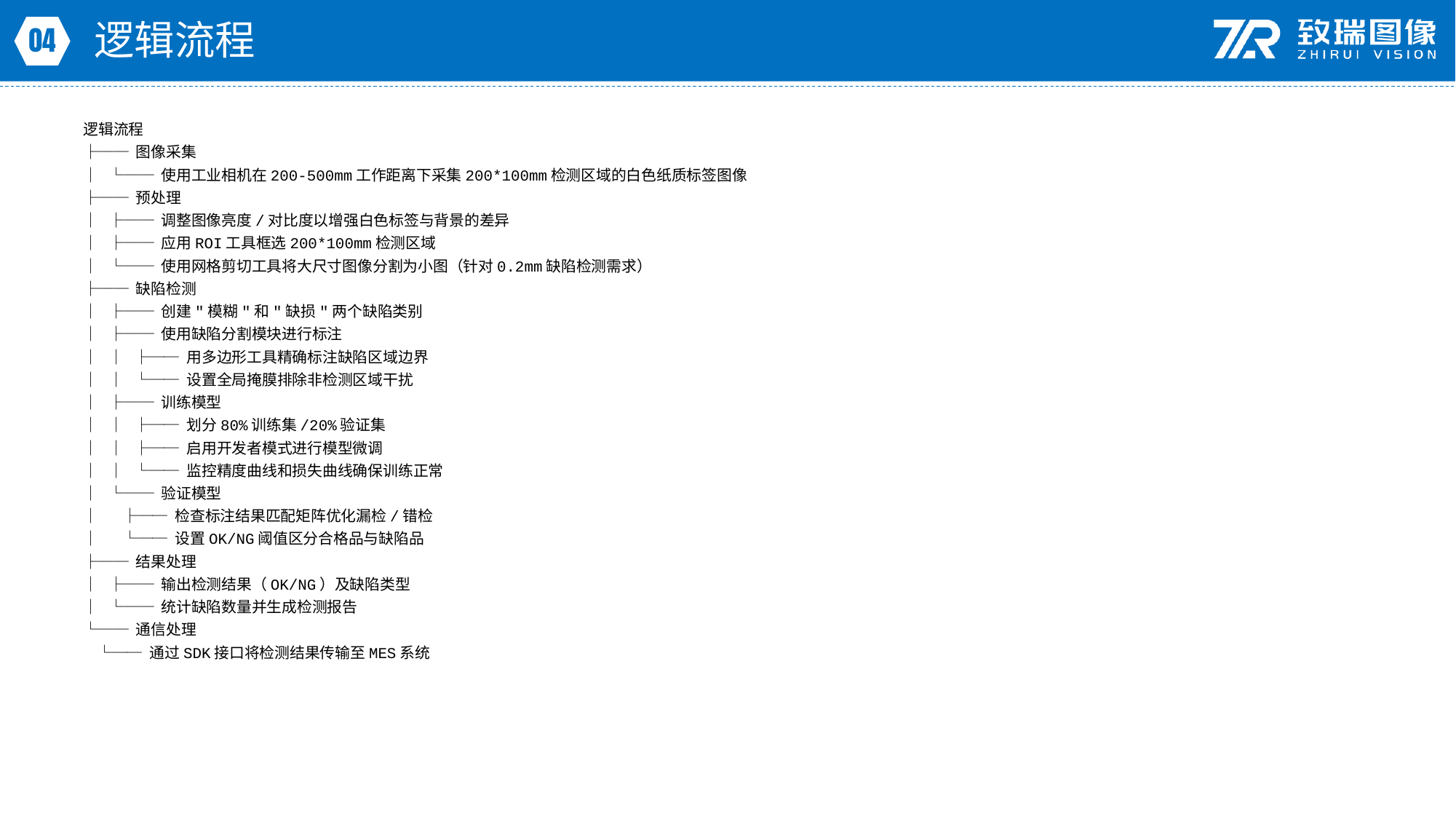

逻辑流程
04

逻辑流程
├── 图像采集
│   └── 使用工业相机在200-500mm工作距离下采集200*100mm检测区域的白色纸质标签图像
├── 预处理
│   ├── 调整图像亮度/对比度以增强白色标签与背景的差异
│   ├── 应用ROI工具框选200*100mm检测区域
│   └── 使用网格剪切工具将大尺寸图像分割为小图（针对0.2mm缺陷检测需求）
├── 缺陷检测
│   ├── 创建"模糊"和"缺损"两个缺陷类别
│   ├── 使用缺陷分割模块进行标注
│   │   ├── 用多边形工具精确标注缺陷区域边界
│   │   └── 设置全局掩膜排除非检测区域干扰
│   ├── 训练模型
│   │   ├── 划分80%训练集/20%验证集
│   │   ├── 启用开发者模式进行模型微调
│   │   └── 监控精度曲线和损失曲线确保训练正常
│   └── 验证模型
│       ├── 检查标注结果匹配矩阵优化漏检/错检
│       └── 设置OK/NG阈值区分合格品与缺陷品
├── 结果处理
│   ├── 输出检测结果（OK/NG）及缺陷类型
│   └── 统计缺陷数量并生成检测报告
└── 通信处理
    └── 通过SDK接口将检测结果传输至MES系统